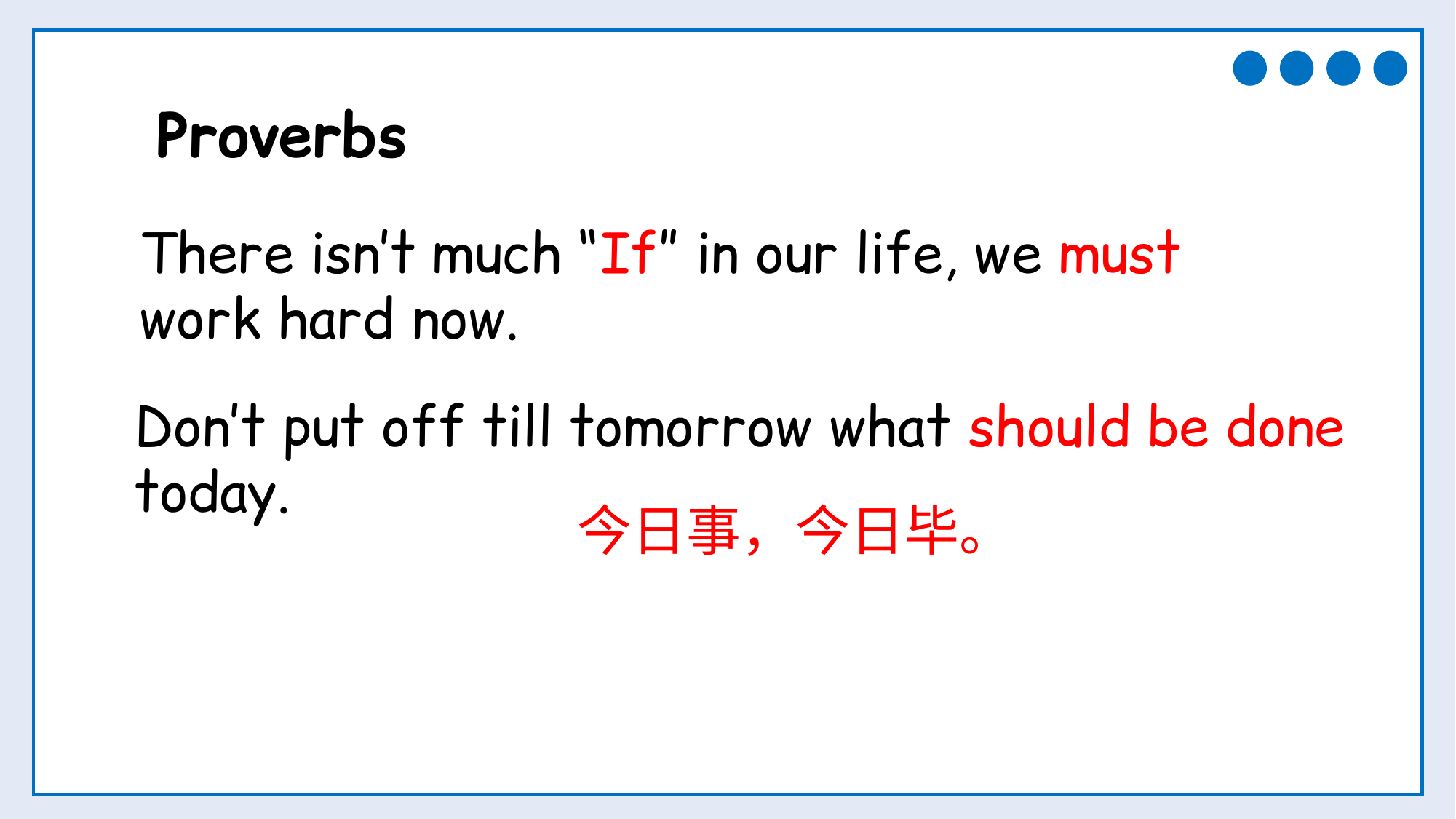

Proverbs
There isn’t much “If” in our life, we must work hard now.
Don’t put off till tomorrow what should be done today.

今日事，今日毕。